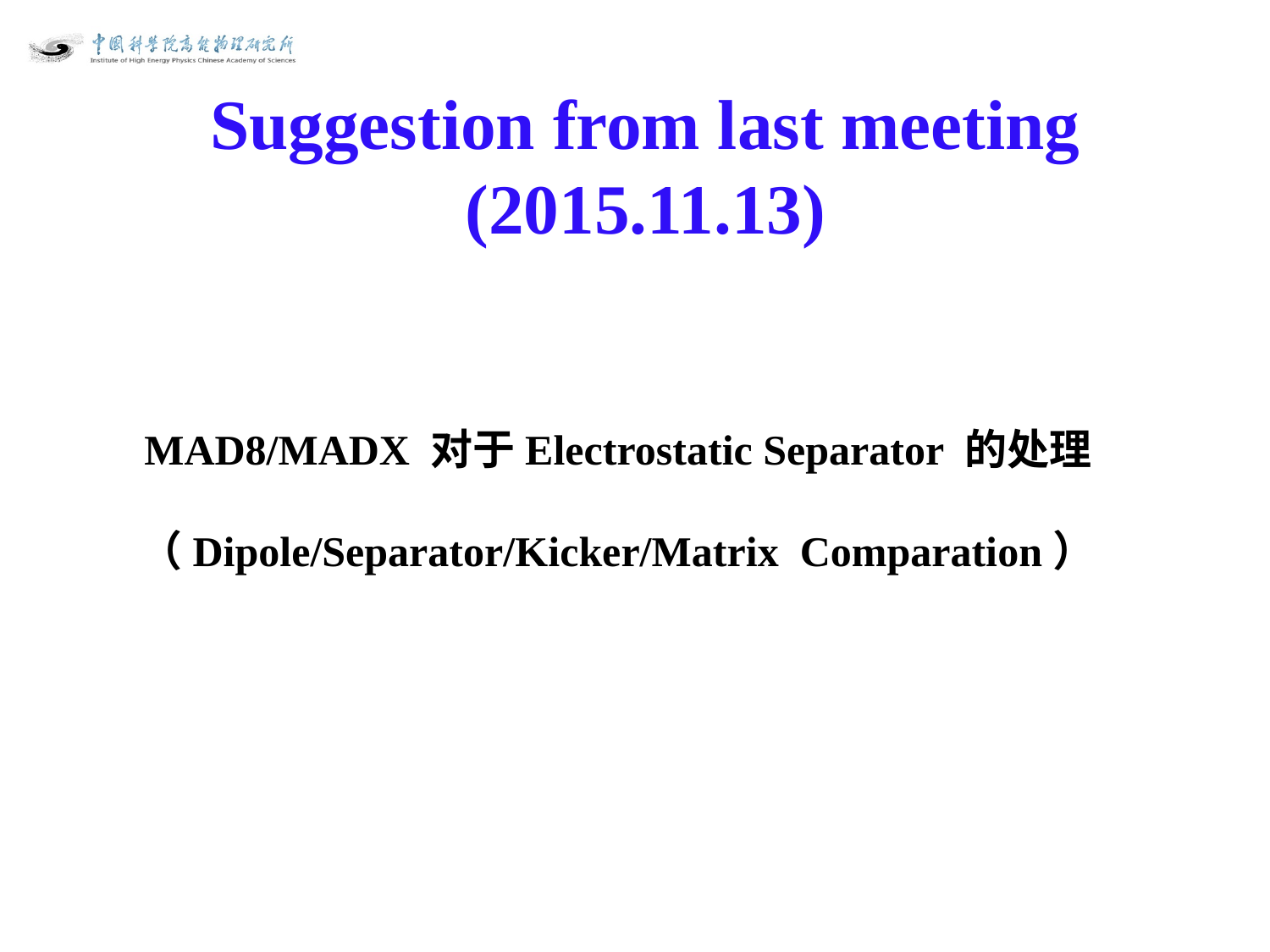

# Suggestion from last meeting (2015.11.13)
MAD8/MADX 对于Electrostatic Separator 的处理
（Dipole/Separator/Kicker/Matrix  Comparation）